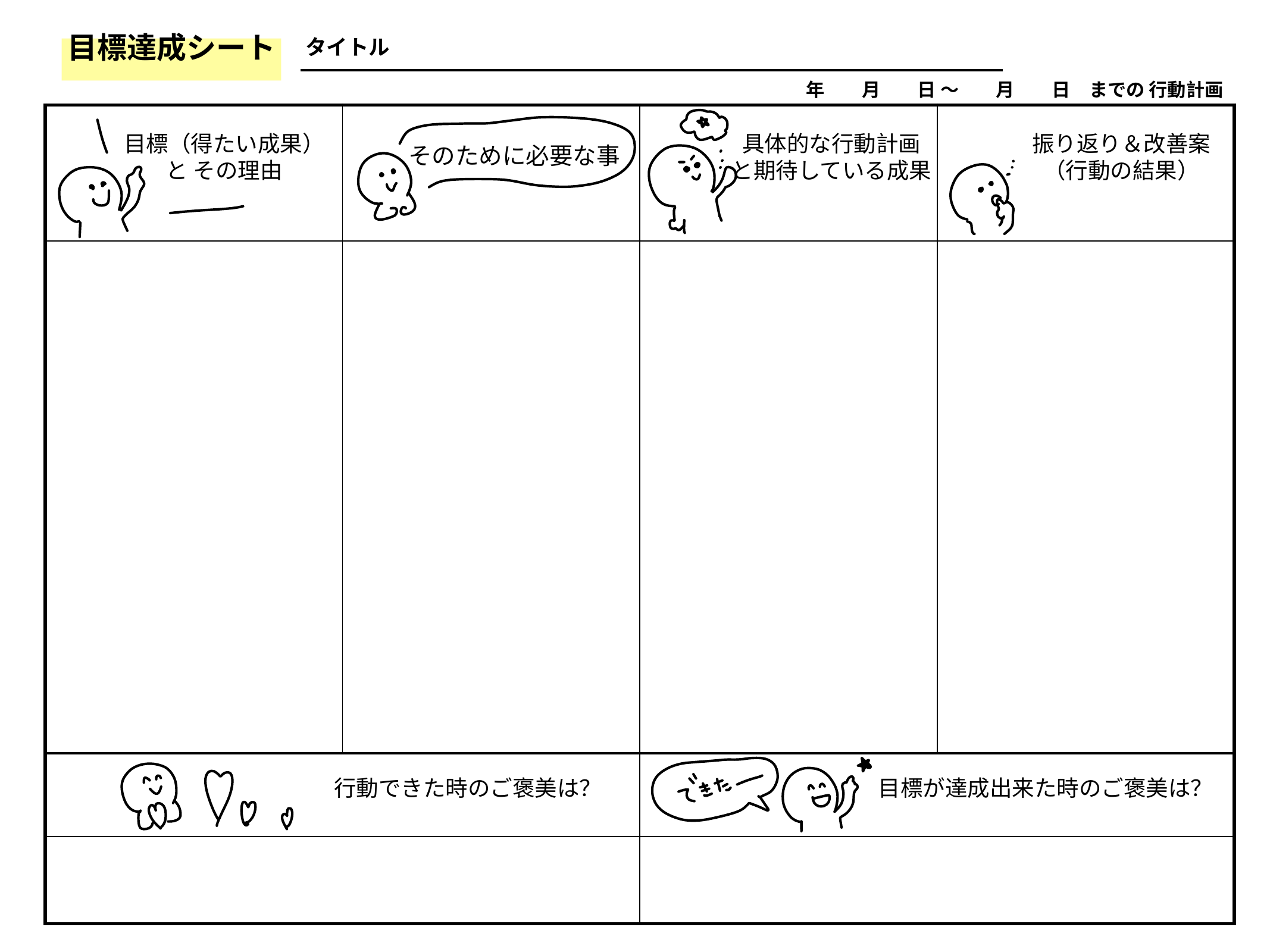

目標達成シート
タイトル

年　　月　　日 〜　　月　　日　までの 行動計画

|  |  |  |  |
| --- | --- | --- | --- |
|  |  |  |  |
|  |  |  |  |
|  |  |  |  |

目標（得たい成果）
と その理由
具体的な行動計画
と期待している成果
振り返り＆改善案
（行動の結果）
そのために必要な事

行動できた時のご褒美は？
目標が達成出来た時のご褒美は？